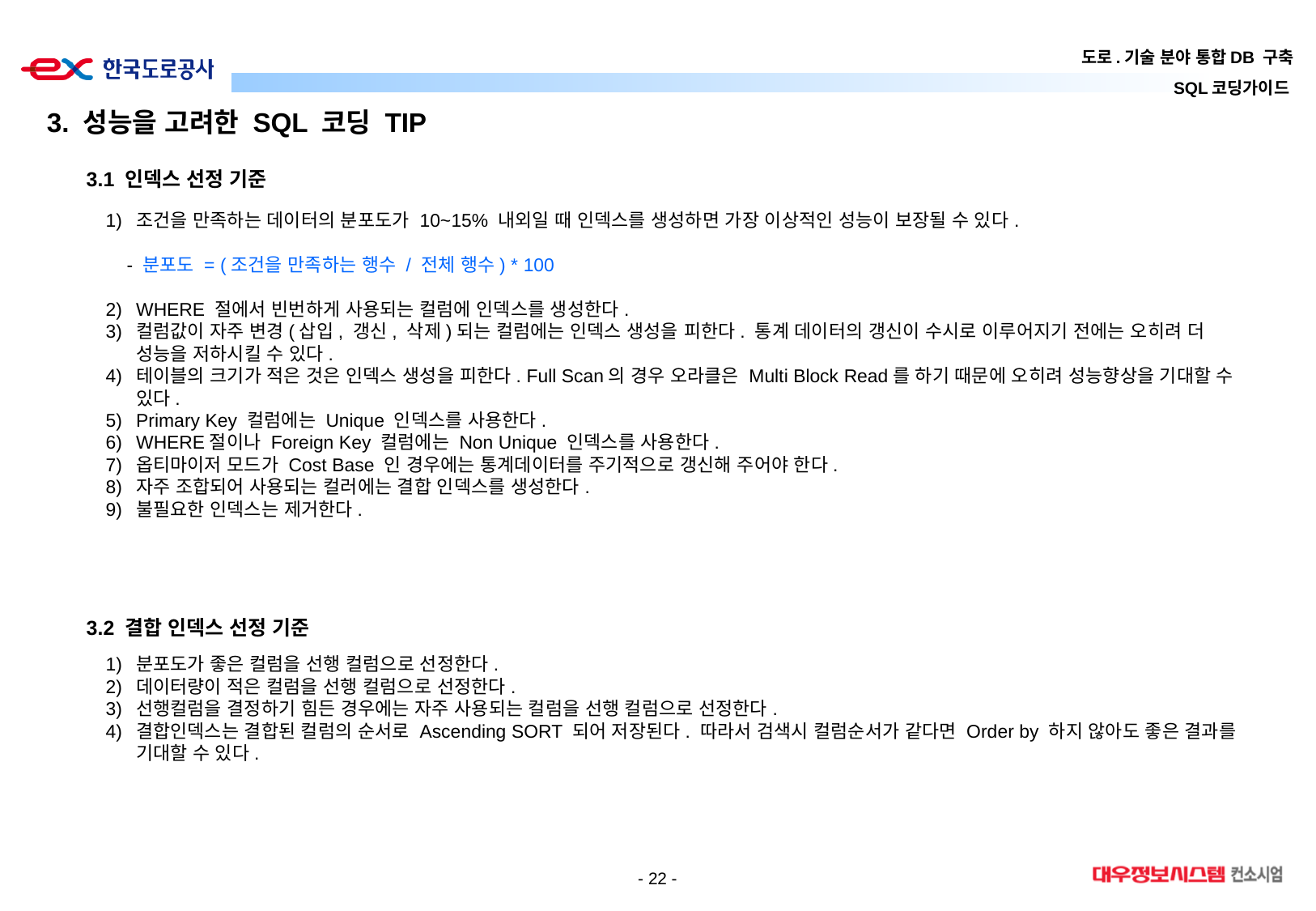

3. 성능을 고려한 SQL 코딩 TIP
3.1 인덱스 선정 기준
조건을 만족하는 데이터의 분포도가 10~15% 내외일 때 인덱스를 생성하면 가장 이상적인 성능이 보장될 수 있다.

    - 분포도 = (조건을 만족하는 행수 / 전체 행수) * 100

WHERE 절에서 빈번하게 사용되는 컬럼에 인덱스를 생성한다.
컬럼값이 자주 변경(삽입, 갱신, 삭제)되는 컬럼에는 인덱스 생성을 피한다. 통계 데이터의 갱신이 수시로 이루어지기 전에는 오히려 더 성능을 저하시킬 수 있다.
테이블의 크기가 적은 것은 인덱스 생성을 피한다. Full Scan의 경우 오라클은 Multi Block Read를 하기 때문에 오히려 성능향상을 기대할 수 있다.
Primary Key 컬럼에는 Unique 인덱스를 사용한다.
WHERE절이나 Foreign Key 컬럼에는 Non Unique 인덱스를 사용한다.
옵티마이저 모드가 Cost Base 인 경우에는 통계데이터를 주기적으로 갱신해 주어야 한다.
자주 조합되어 사용되는 컬러에는 결합 인덱스를 생성한다.
불필요한 인덱스는 제거한다.

3.2 결합 인덱스 선정 기준
분포도가 좋은 컬럼을 선행 컬럼으로 선정한다.
데이터량이 적은 컬럼을 선행 컬럼으로 선정한다.
선행컬럼을 결정하기 힘든 경우에는 자주 사용되는 컬럼을 선행 컬럼으로 선정한다.
결합인덱스는 결합된 컬럼의 순서로 Ascending SORT 되어 저장된다. 따라서 검색시 컬럼순서가 같다면 Order by 하지 않아도 좋은 결과를 기대할 수 있다.